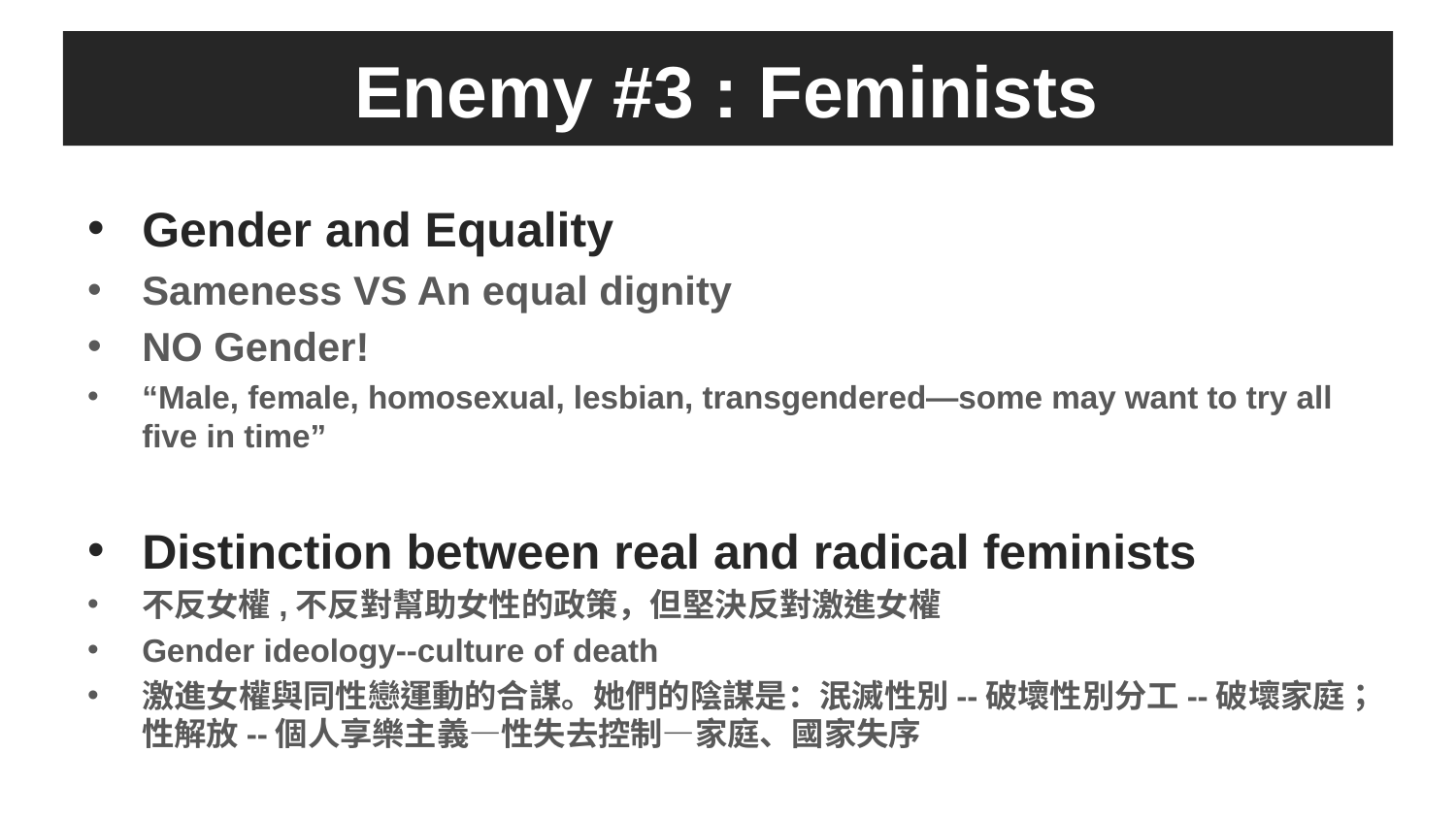

# Enemy #3 : Feminists

Gender and Equality
Sameness VS An equal dignity
NO Gender!
“Male, female, homosexual, lesbian, transgendered—some may want to try all five in time”

Distinction between real and radical feminists
不反女權,不反對幫助女性的政策，但堅決反對激進女權
Gender ideology--culture of death
激進女權與同性戀運動的合謀。她們的陰謀是：泯滅性別--破壞性別分工--破壞家庭；性解放--個人享樂主義—性失去控制—家庭、國家失序